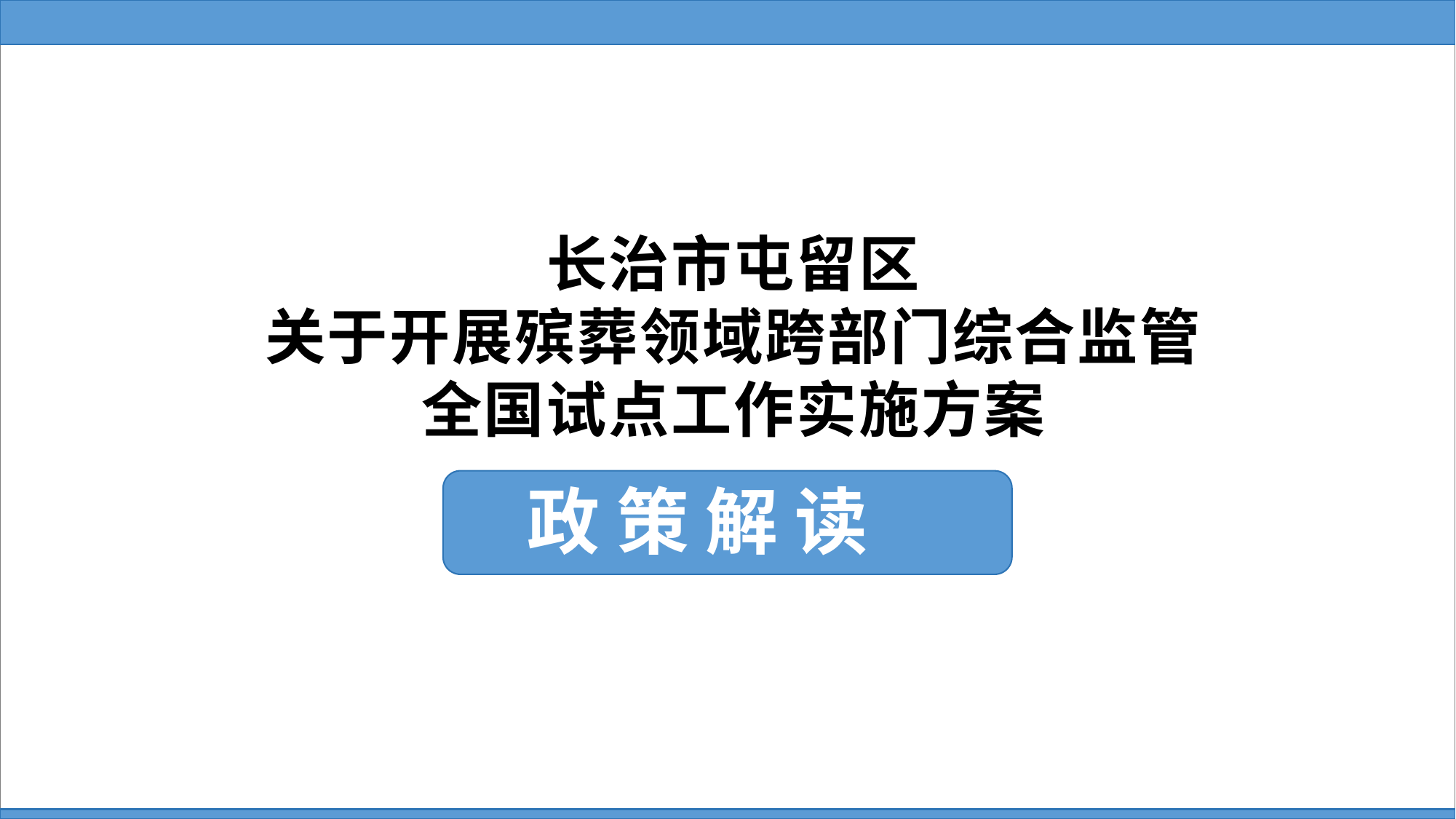

长治市屯留区
关于开展殡葬领域跨部门综合监管
全国试点工作实施方案

政 策 解 读